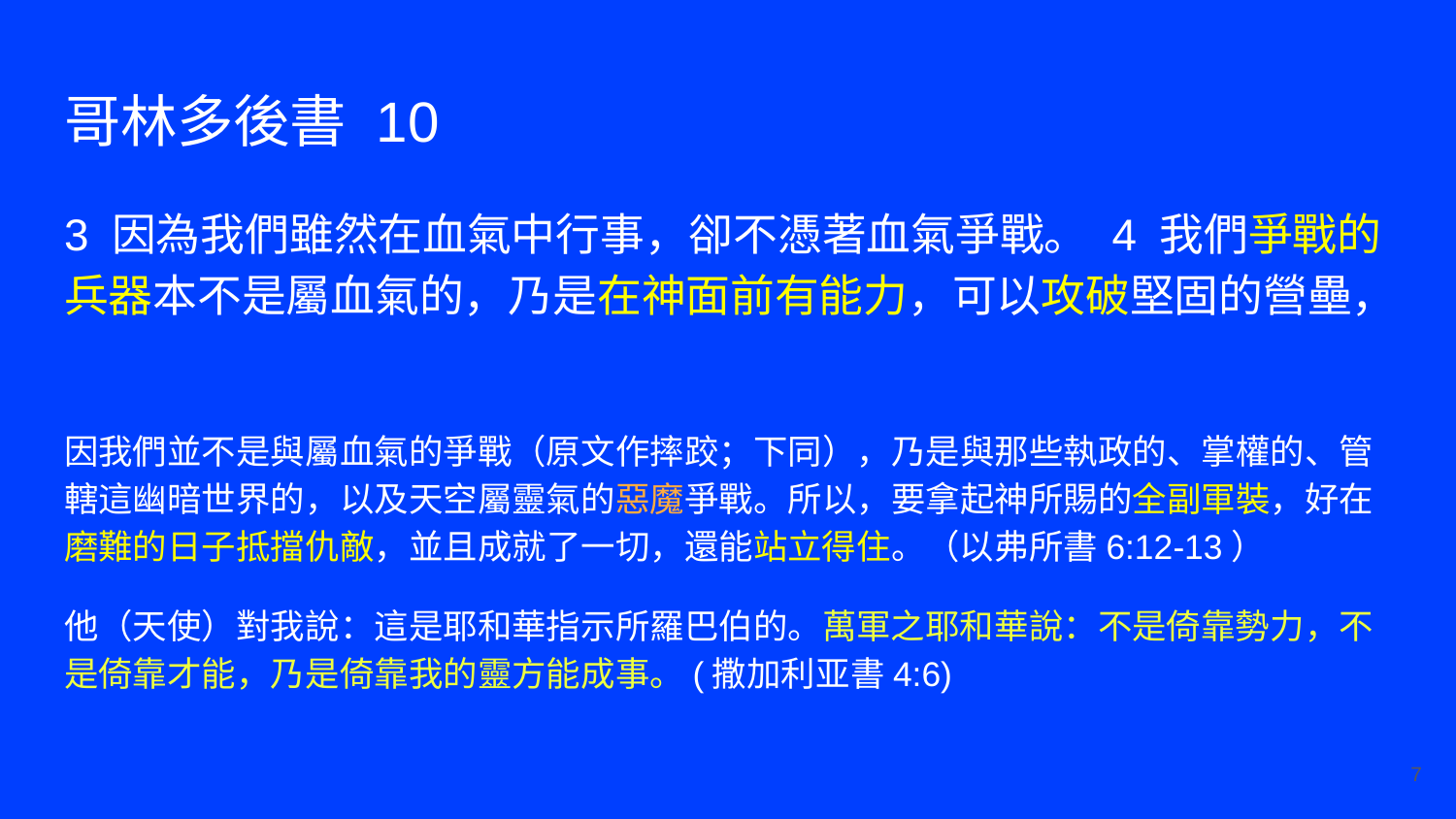

# 哥林多後書 10
3 因為我們雖然在血氣中行事，卻不憑著血氣爭戰。 4 我們爭戰的兵器本不是屬血氣的，乃是在神面前有能力，可以攻破堅固的營壘，

因我們並不是與屬血氣的爭戰（原文作摔跤；下同），乃是與那些執政的、掌權的、管轄這幽暗世界的，以及天空屬靈氣的惡魔爭戰。所以，要拿起神所賜的全副軍裝，好在磨難的日子抵擋仇敵，並且成就了一切，還能站立得住。（以弗所書6:12-13）
他（天使）對我說：這是耶和華指示所羅巴伯的。萬軍之耶和華說：不是倚靠勢力，不是倚靠才能，乃是倚靠我的靈方能成事。(撒加利亚書4:6)

7